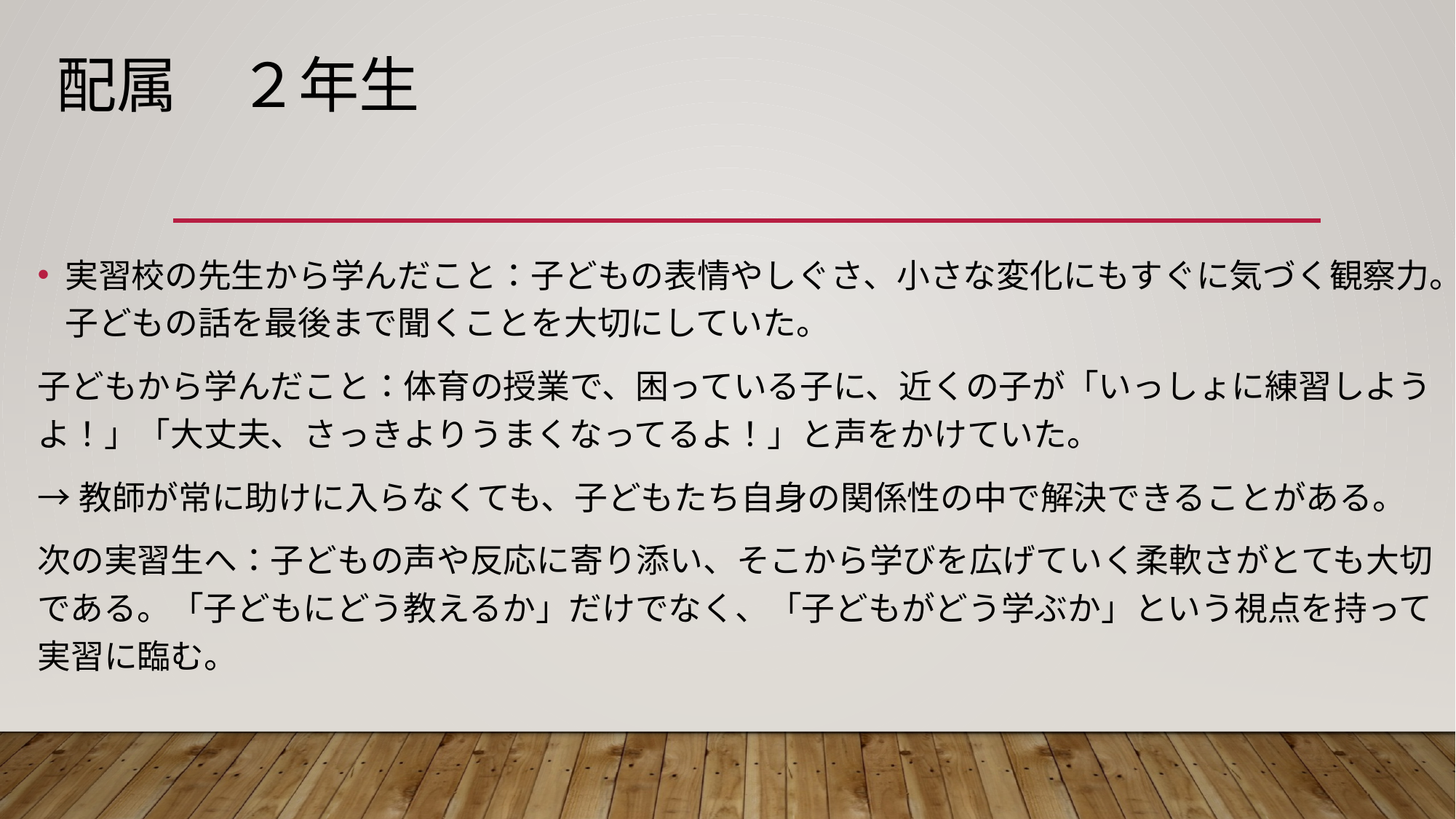

# 配属　２年生
実習校の先生から学んだこと：子どもの表情やしぐさ、小さな変化にもすぐに気づく観察力。子どもの話を最後まで聞くことを大切にしていた。
子どもから学んだこと：体育の授業で、困っている子に、近くの子が「いっしょに練習しようよ！」「大丈夫、さっきよりうまくなってるよ！」と声をかけていた。
→教師が常に助けに入らなくても、子どもたち自身の関係性の中で解決できることがある。
次の実習生へ：子どもの声や反応に寄り添い、そこから学びを広げていく柔軟さがとても大切である。「子どもにどう教えるか」だけでなく、「子どもがどう学ぶか」という視点を持って実習に臨む。